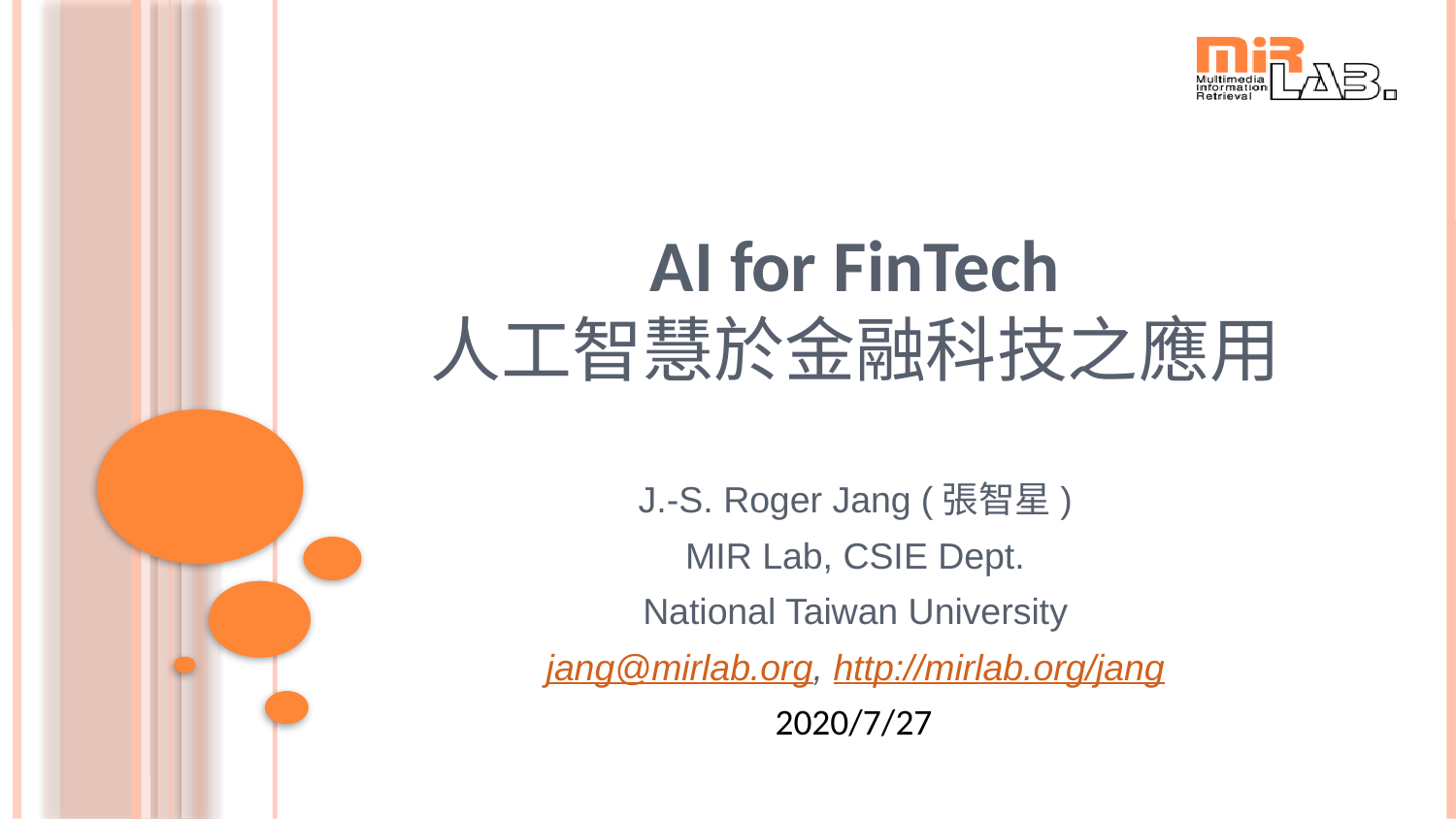

# AI for FinTech 人工智慧於金融科技之應用
J.-S. Roger Jang (張智星)
MIR Lab, CSIE Dept.
National Taiwan University
jang@mirlab.org, http://mirlab.org/jang

2020/7/27